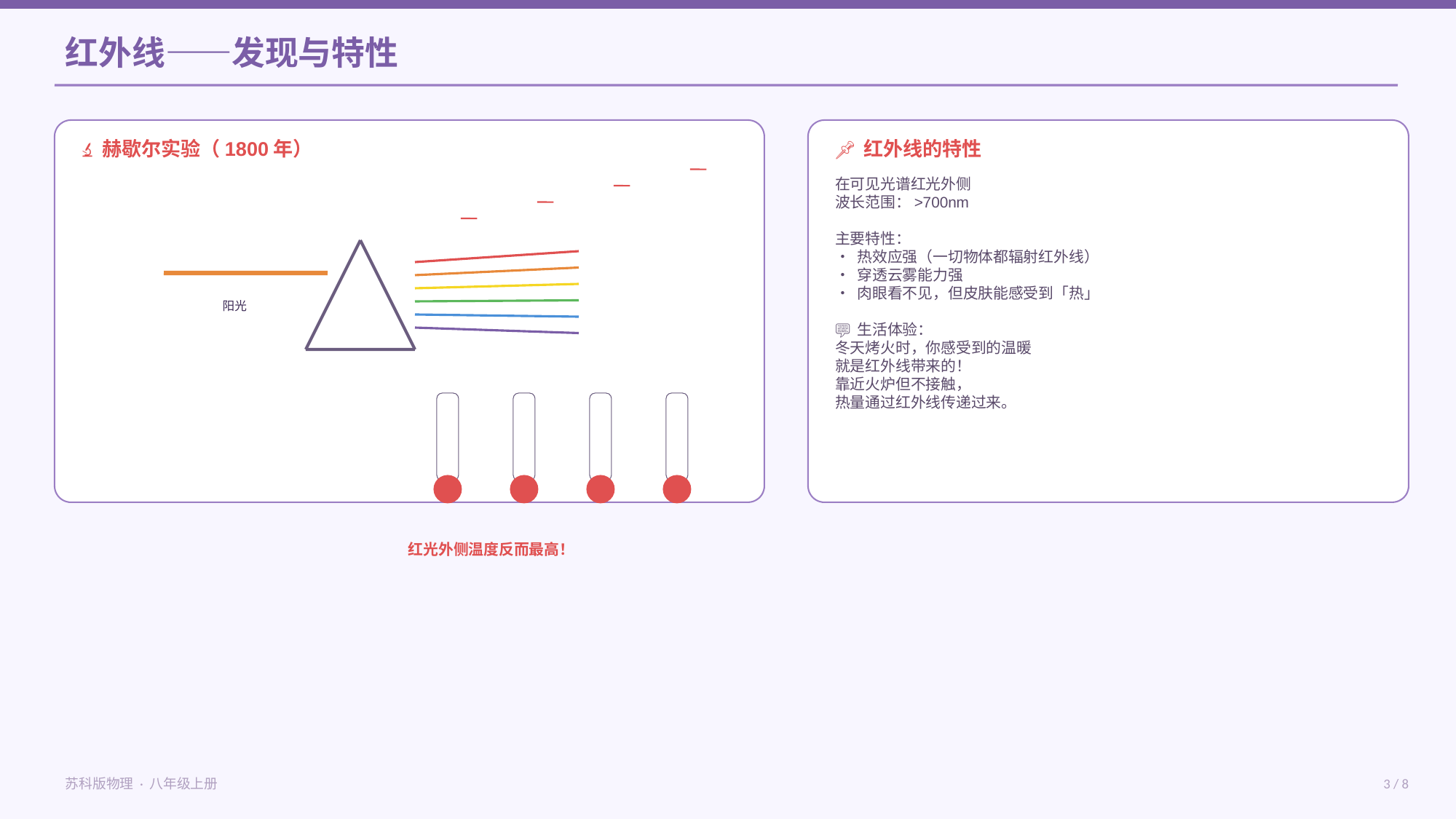

红外线——发现与特性

🔬 赫歇尔实验（1800年）
📌 红外线的特性

在可见光谱红光外侧
波长范围：>700nm

主要特性：
• 热效应强（一切物体都辐射红外线）
• 穿透云雾能力强
• 肉眼看不见，但皮肤能感受到「热」

💬 生活体验：
冬天烤火时，你感受到的温暖
就是红外线带来的！
靠近火炉但不接触，
热量通过红外线传递过来。

阳光

红光外侧温度反而最高！
苏科版物理 · 八年级上册
3 / 8